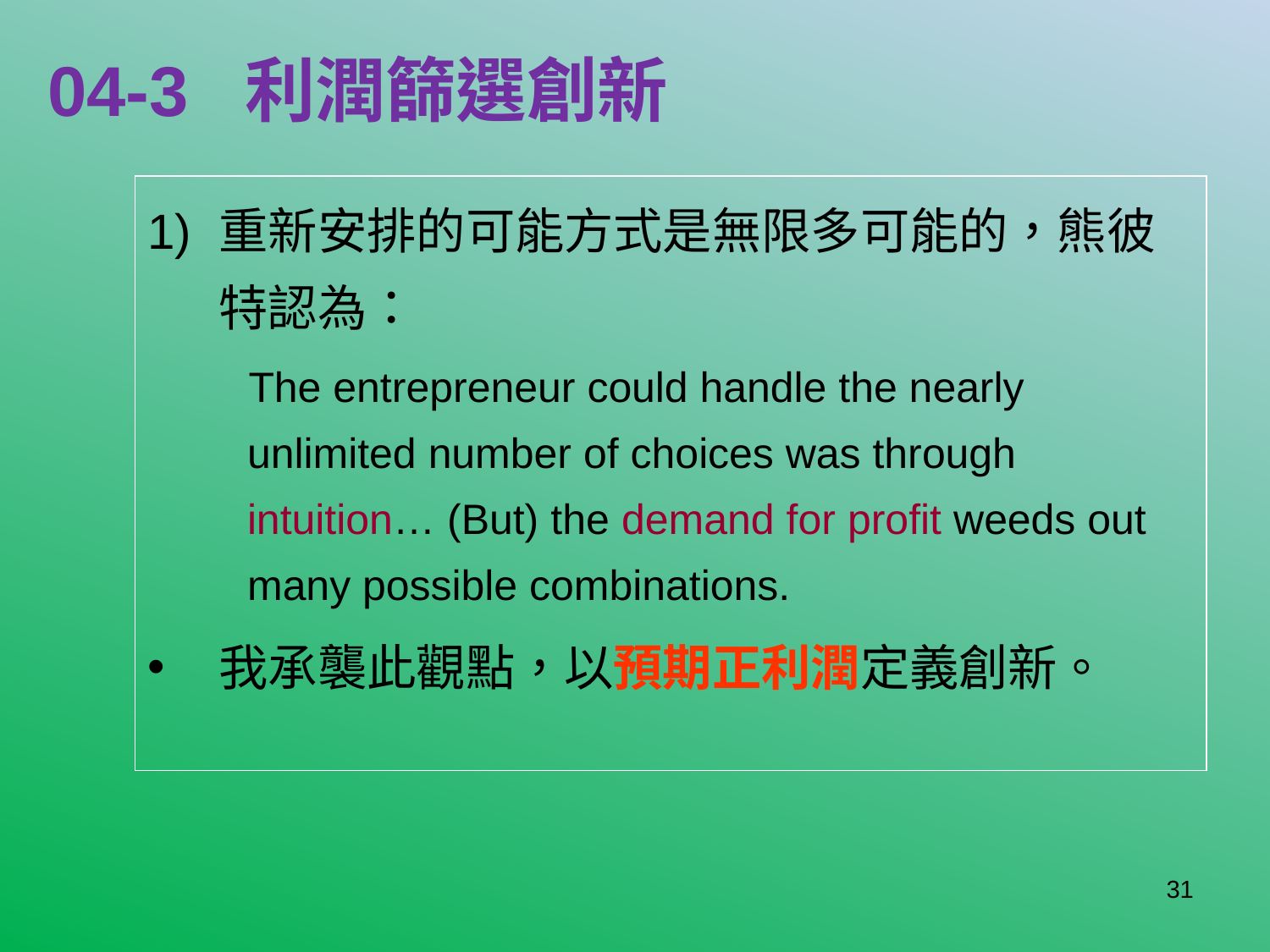

# 04-3  利潤篩選創新
重新安排的可能方式是無限多可能的，熊彼特認為：
The entrepreneur could handle the nearly unlimited number of choices was through intuition… (But) the demand for profit weeds out many possible combinations.
我承襲此觀點，以預期正利潤定義創新。
31